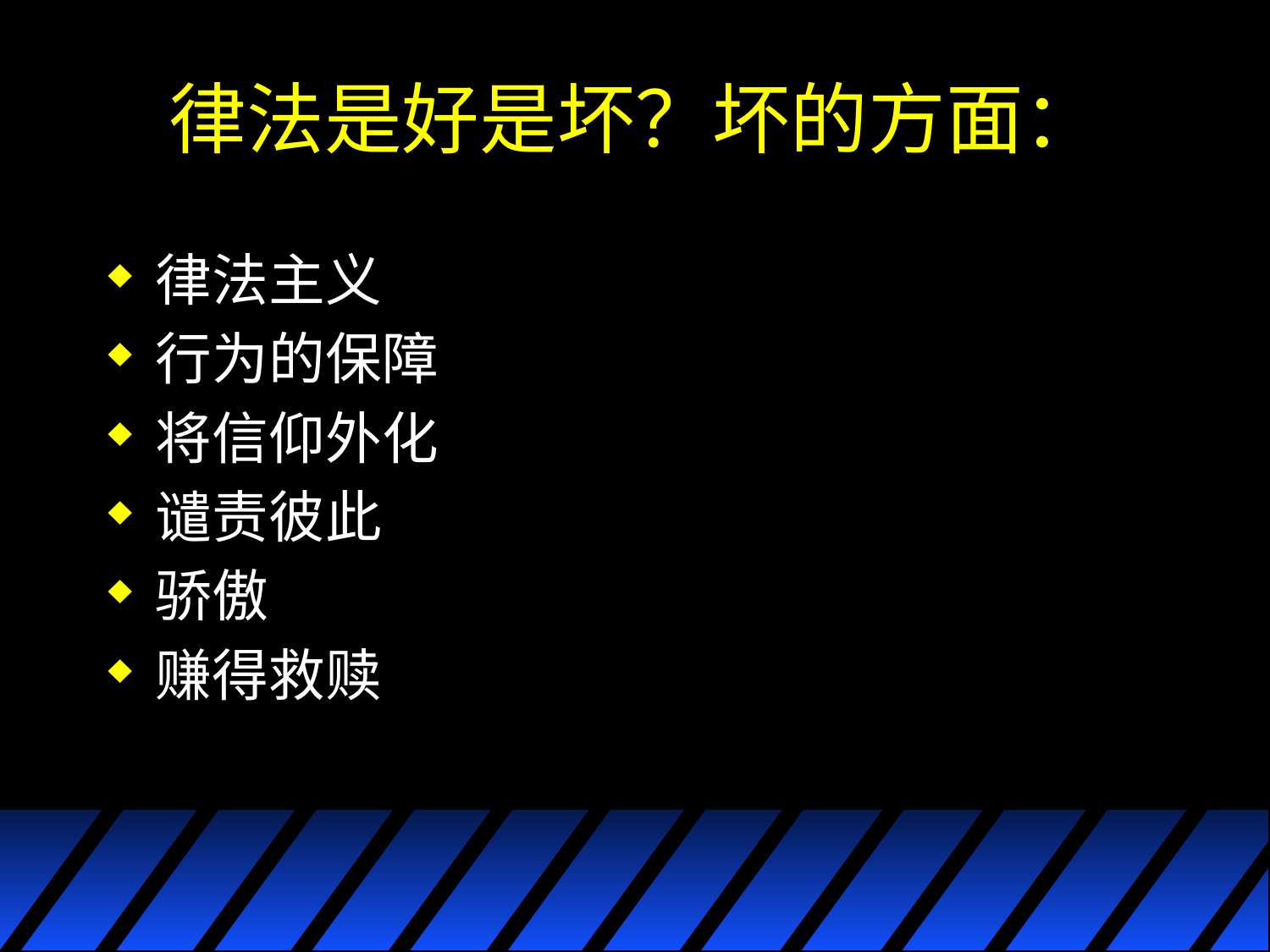

# 律法是好是坏？坏的方面：
律法主义
行为的保障
将信仰外化
谴责彼此
骄傲
赚得救赎